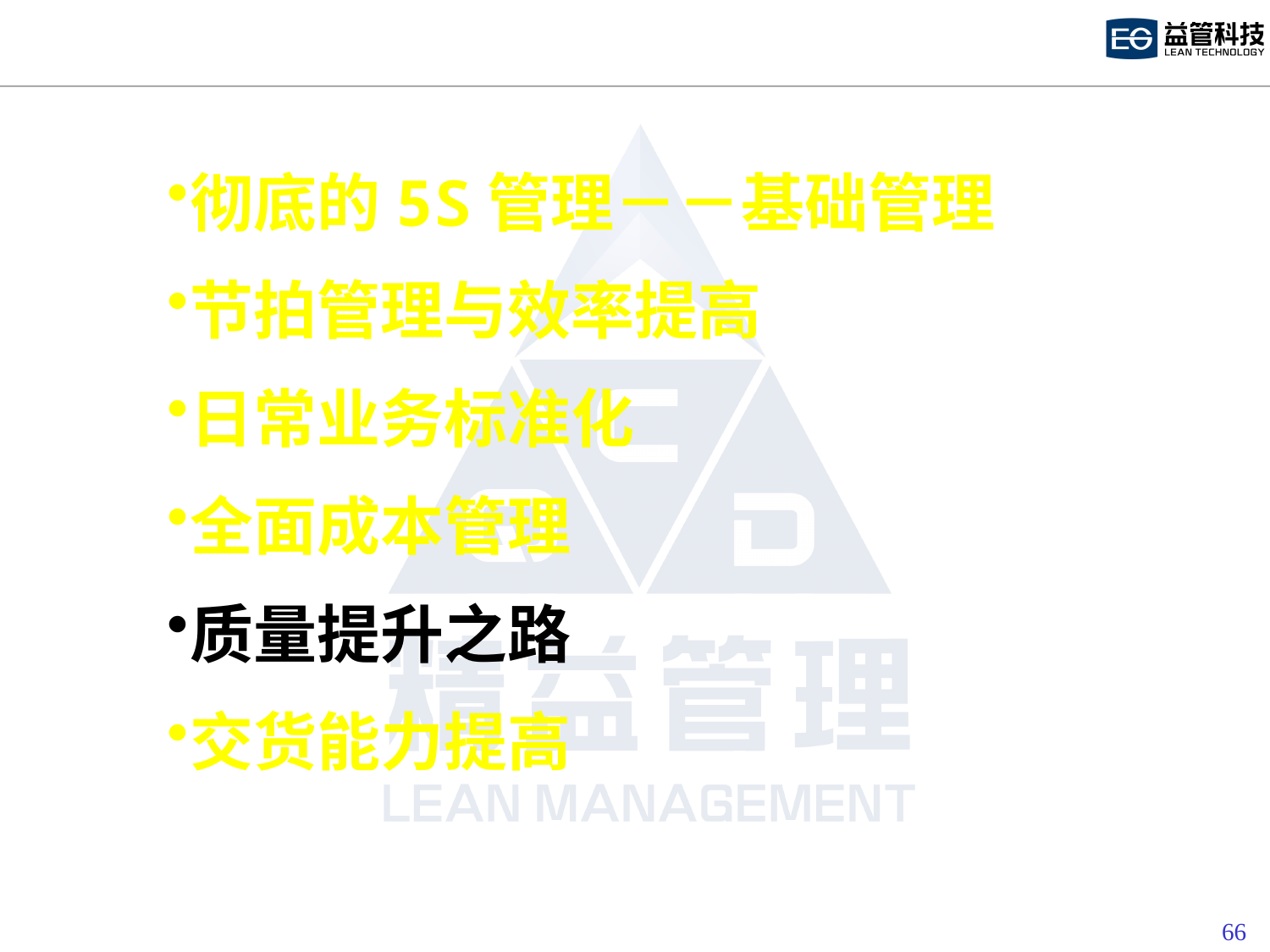

彻底的5S管理－－基础管理
节拍管理与效率提高
日常业务标准化
全面成本管理
质量提升之路
交货能力提高